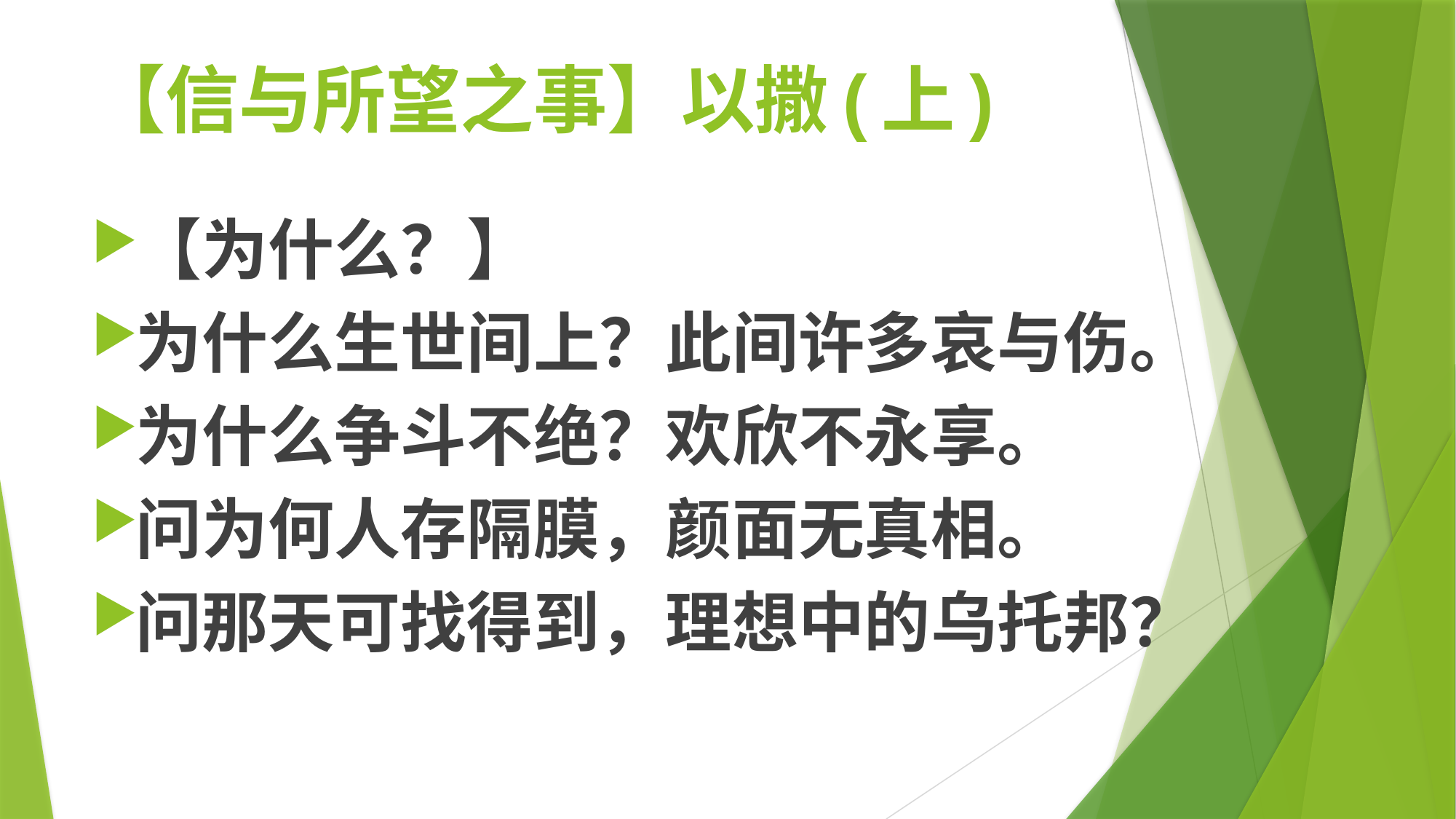

# 【信与所望之事】以撒(上)
【为什么？】
为什么生世间上？此间许多哀与伤。
为什么争斗不绝？欢欣不永享。
问为何人存隔膜，颜面无真相。
问那天可找得到，理想中的乌托邦？